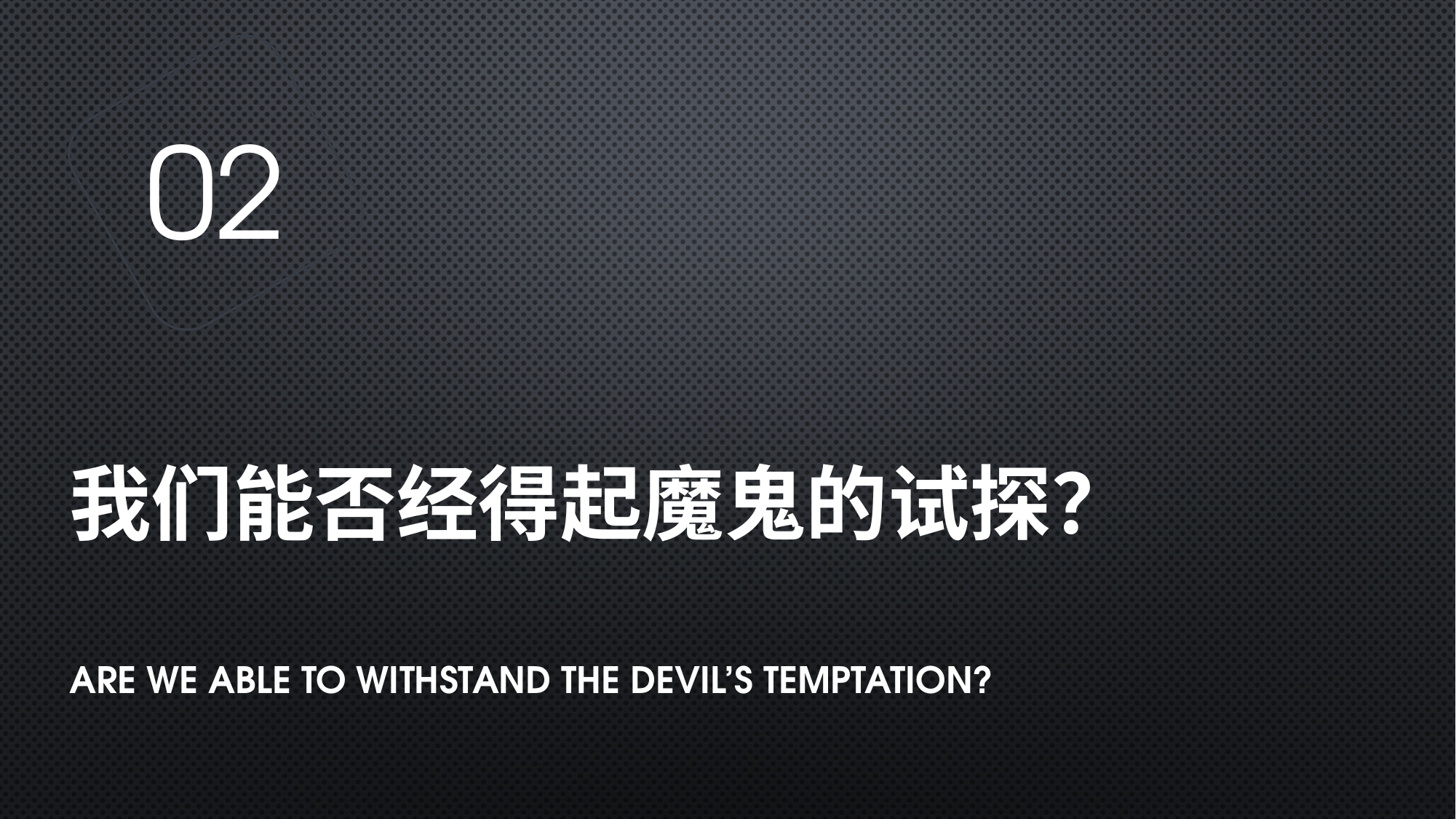

02
# 我们能否经得起魔鬼的试探？
Are we able to withstand the devil’s temptation?